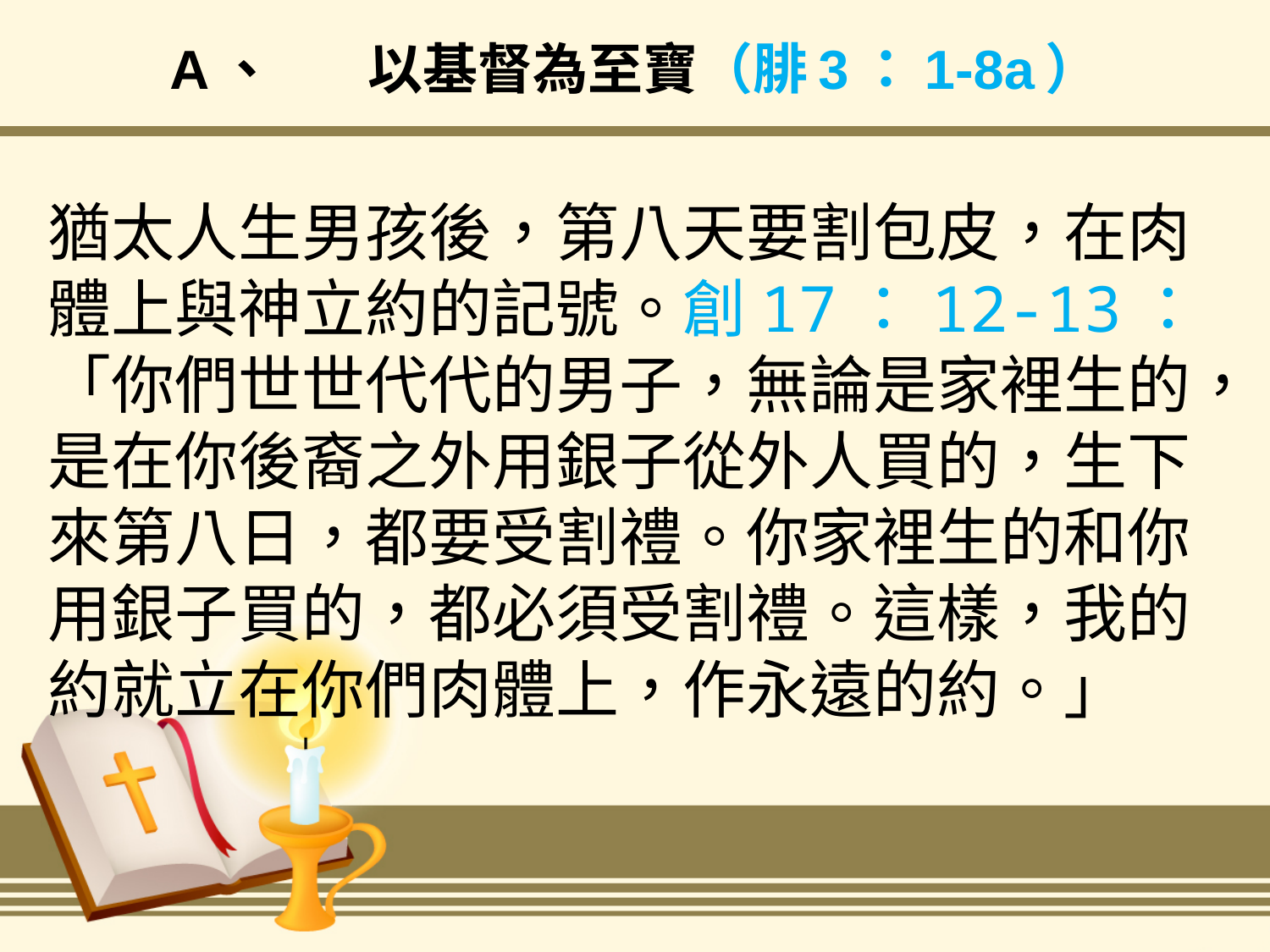

# A、	以基督為至寶（腓3：1-8a）
猶太人生男孩後，第八天要割包皮，在肉體上與神立約的記號。創17：12-13：「你們世世代代的男子，無論是家裡生的，是在你後裔之外用銀子從外人買的，生下來第八日，都要受割禮。你家裡生的和你用銀子買的，都必須受割禮。這樣，我的約就立在你們肉體上，作永遠的約。」